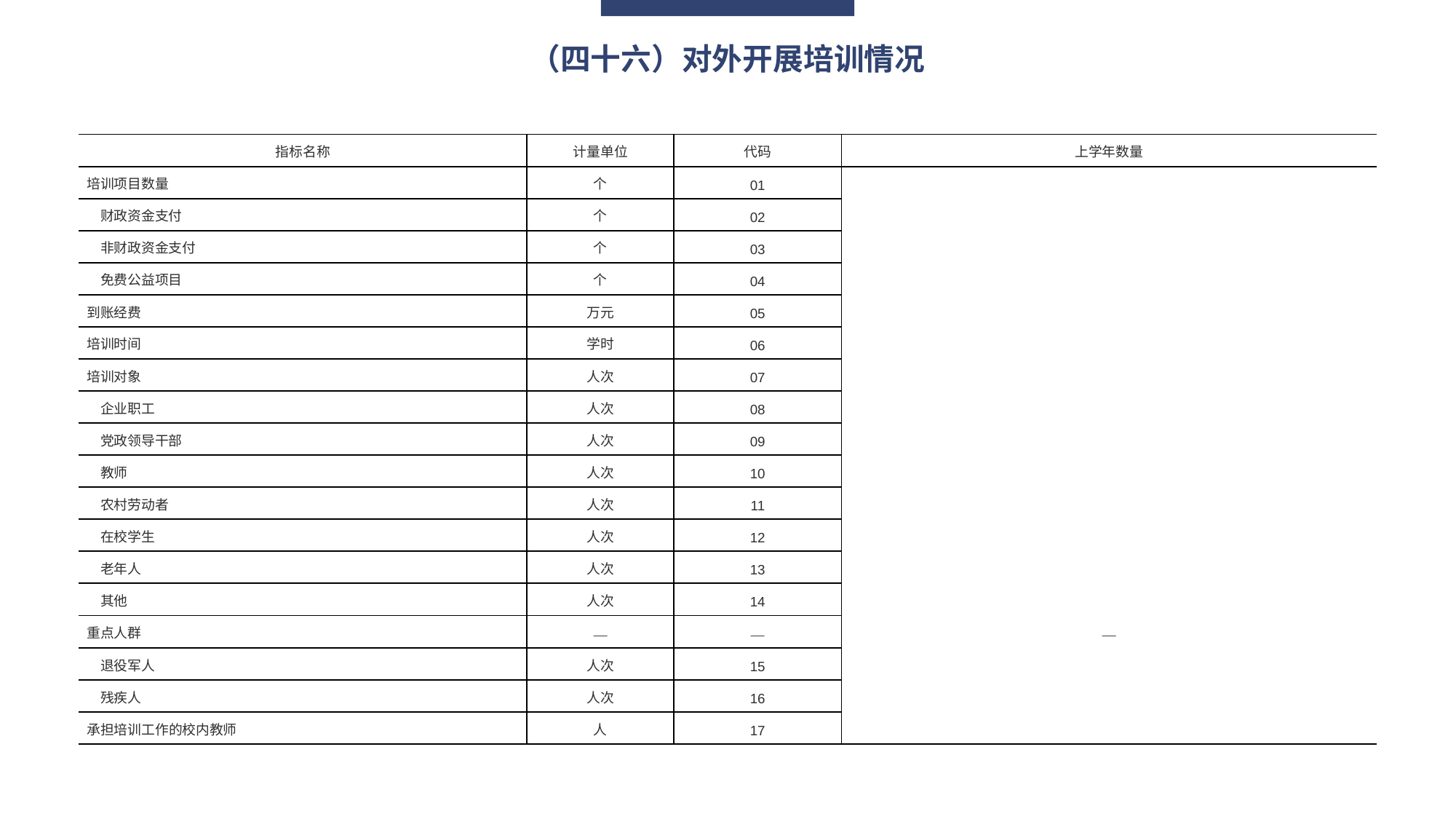

（四十六）对外开展培训情况
| 指标名称 | 计量单位 | 代码 | 上学年数量 |
| --- | --- | --- | --- |
| 培训项目数量 | 个 | 01 |  |
| 财政资金支付 | 个 | 02 |  |
| 非财政资金支付 | 个 | 03 |  |
| 免费公益项目 | 个 | 04 |  |
| 到账经费 | 万元 | 05 |  |
| 培训时间 | 学时 | 06 |  |
| 培训对象 | 人次 | 07 |  |
| 企业职工 | 人次 | 08 |  |
| 党政领导干部 | 人次 | 09 |  |
| 教师 | 人次 | 10 |  |
| 农村劳动者 | 人次 | 11 |  |
| 在校学生 | 人次 | 12 |  |
| 老年人 | 人次 | 13 |  |
| 其他 | 人次 | 14 |  |
| 重点人群 | — | — | — |
| 退役军人 | 人次 | 15 |  |
| 残疾人 | 人次 | 16 |  |
| 承担培训工作的校内教师 | 人 | 17 |  |